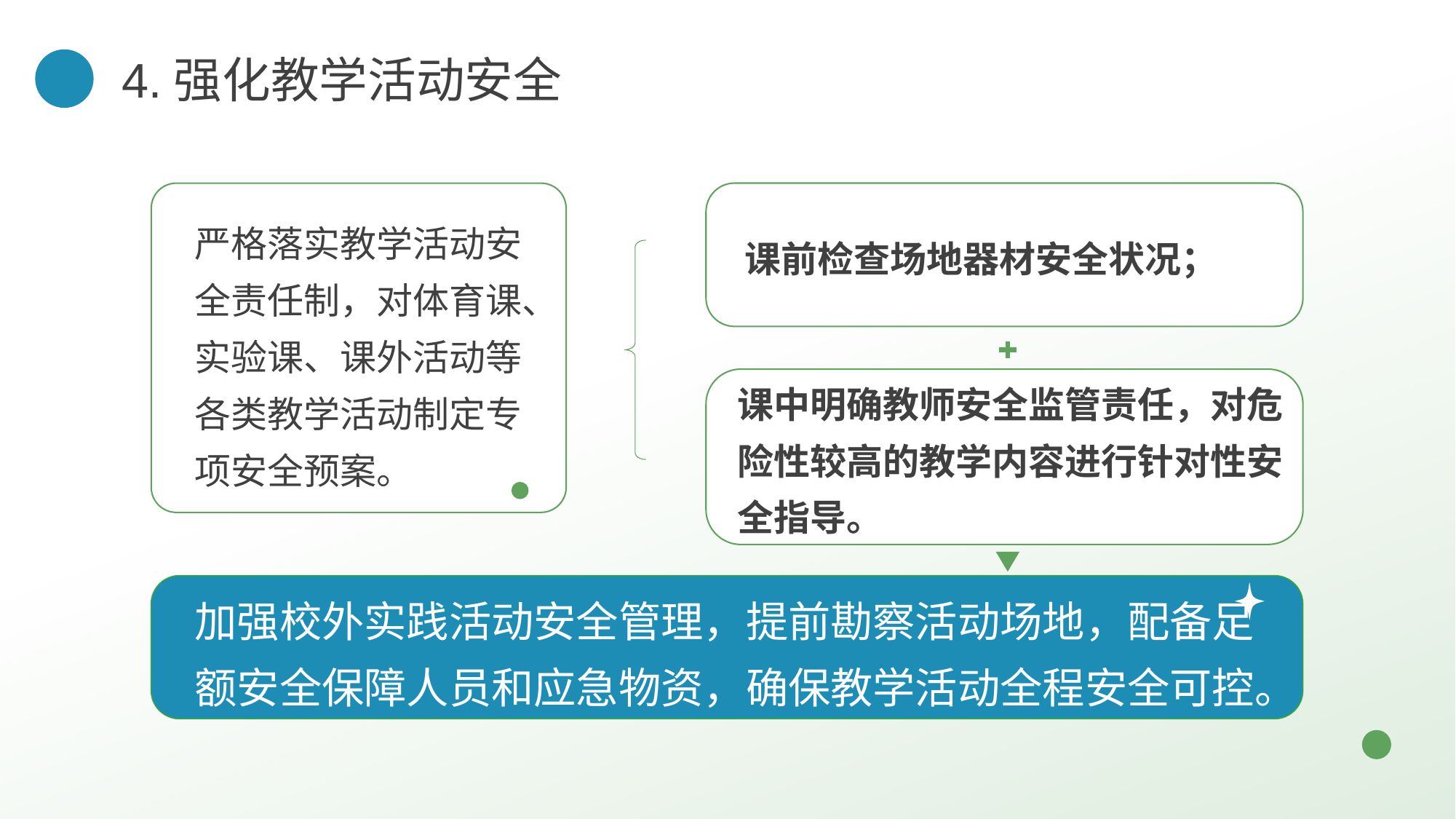

4.强化教学活动安全

严格落实教学活动安全责任制，对体育课、实验课、课外活动等各类教学活动制定专项安全预案。
课前检查场地器材安全状况；

课中明确教师安全监管责任，对危险性较高的教学内容进行针对性安全指导。

加强校外实践活动安全管理，提前勘察活动场地，配备足额安全保障人员和应急物资，确保教学活动全程安全可控。